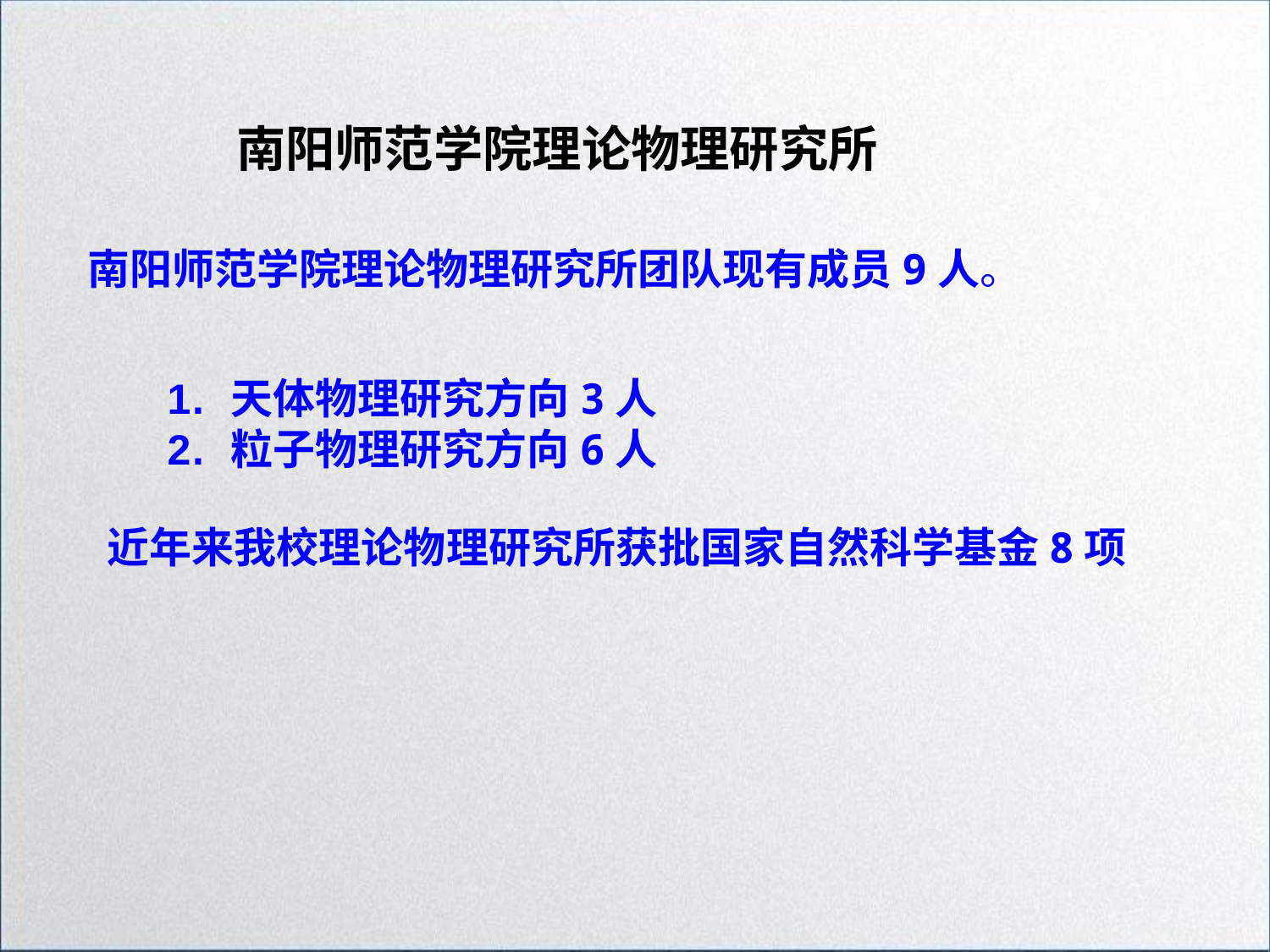

南阳师范学院理论物理研究所
南阳师范学院理论物理研究所团队现有成员9人。
天体物理研究方向3人
粒子物理研究方向6人
近年来我校理论物理研究所获批国家自然科学基金8项